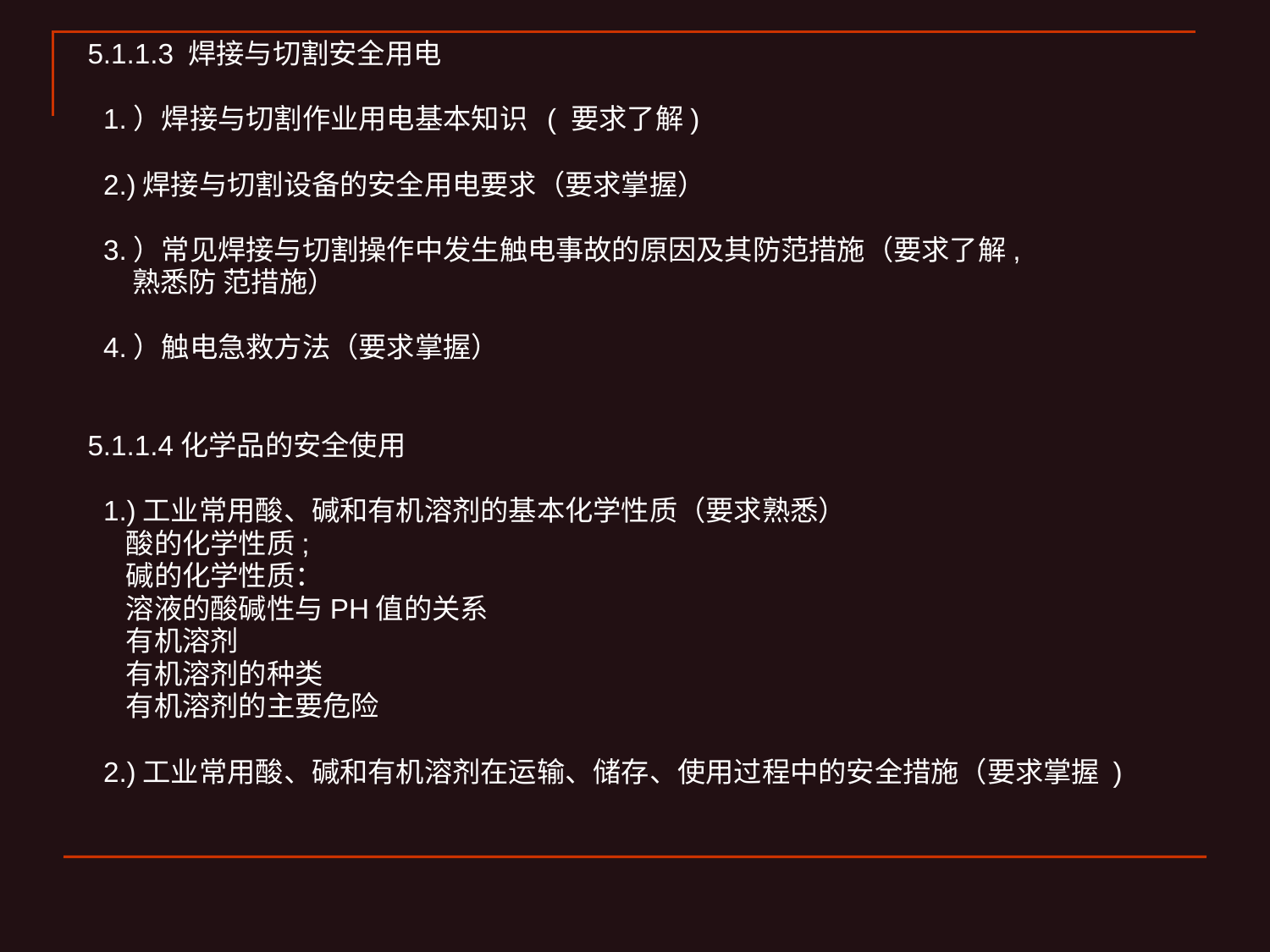

5.1.1.3 焊接与切割安全用电

  1.）焊接与切割作业用电基本知识  ( 要求了解)

  2.)焊接与切割设备的安全用电要求（要求掌握）

  3.）常见焊接与切割操作中发生触电事故的原因及其防范措施（要求了解,
      熟悉防 范措施）

  4.）触电急救方法（要求掌握）

5.1.1.4化学品的安全使用

  1.)工业常用酸、碱和有机溶剂的基本化学性质（要求熟悉）
     酸的化学性质;
     碱的化学性质：
     溶液的酸碱性与PH值的关系
     有机溶剂
     有机溶剂的种类
     有机溶剂的主要危险

  2.)工业常用酸、碱和有机溶剂在运输、储存、使用过程中的安全措施（要求掌握 )